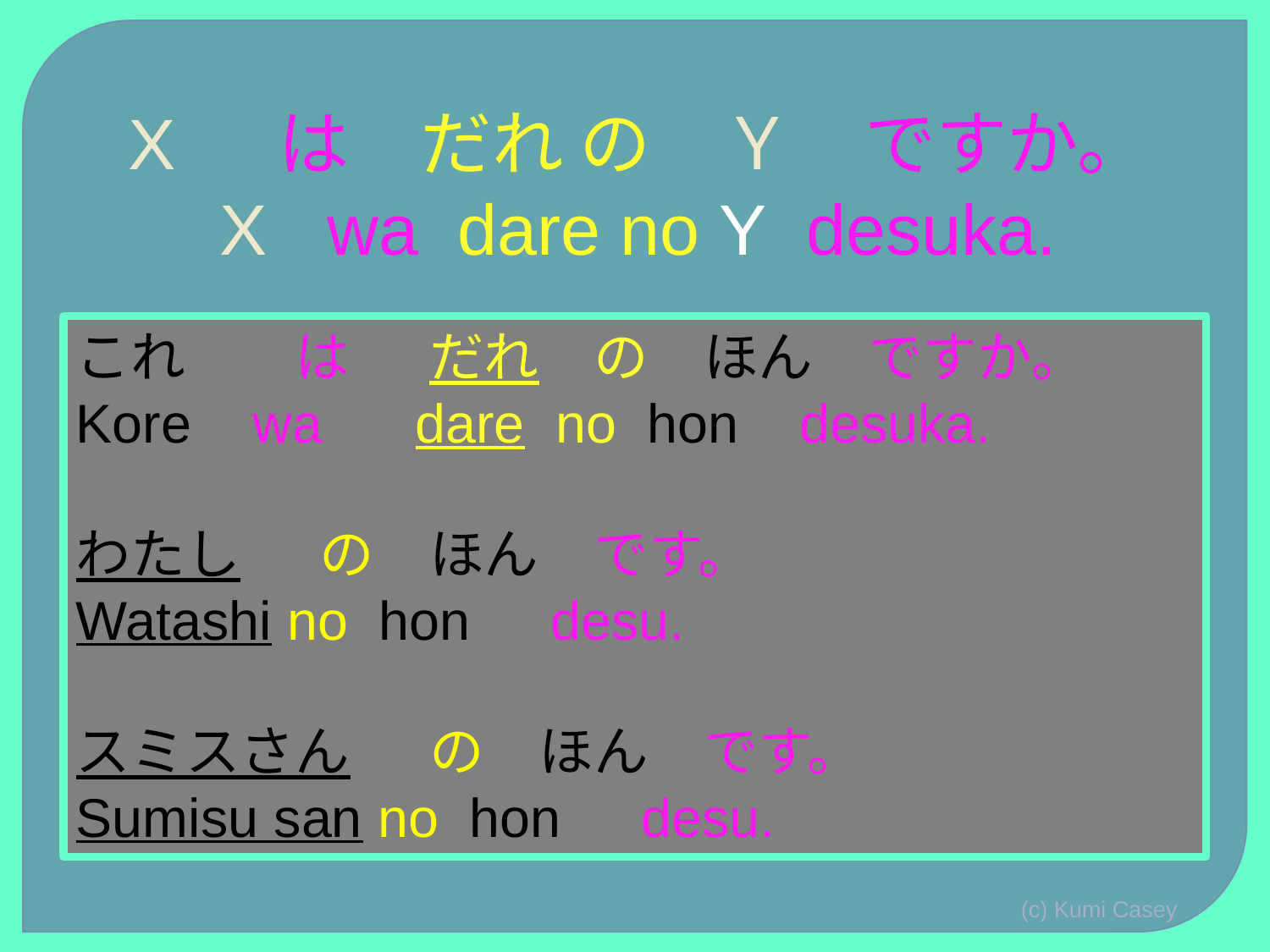

# X　 は　だれ の　Ｙ　ですか。 X   wa  dare no Y  desuka.
これ　　は　  だれ　の　ほん　ですか。
Kore    wa　 dare  no  hon    desuka.

わたし　  の　ほん　です。
Watashi no  hon　desu.

スミスさん　  の　ほん　です。
Sumisu san no  hon　desu.

(c) Kumi Casey